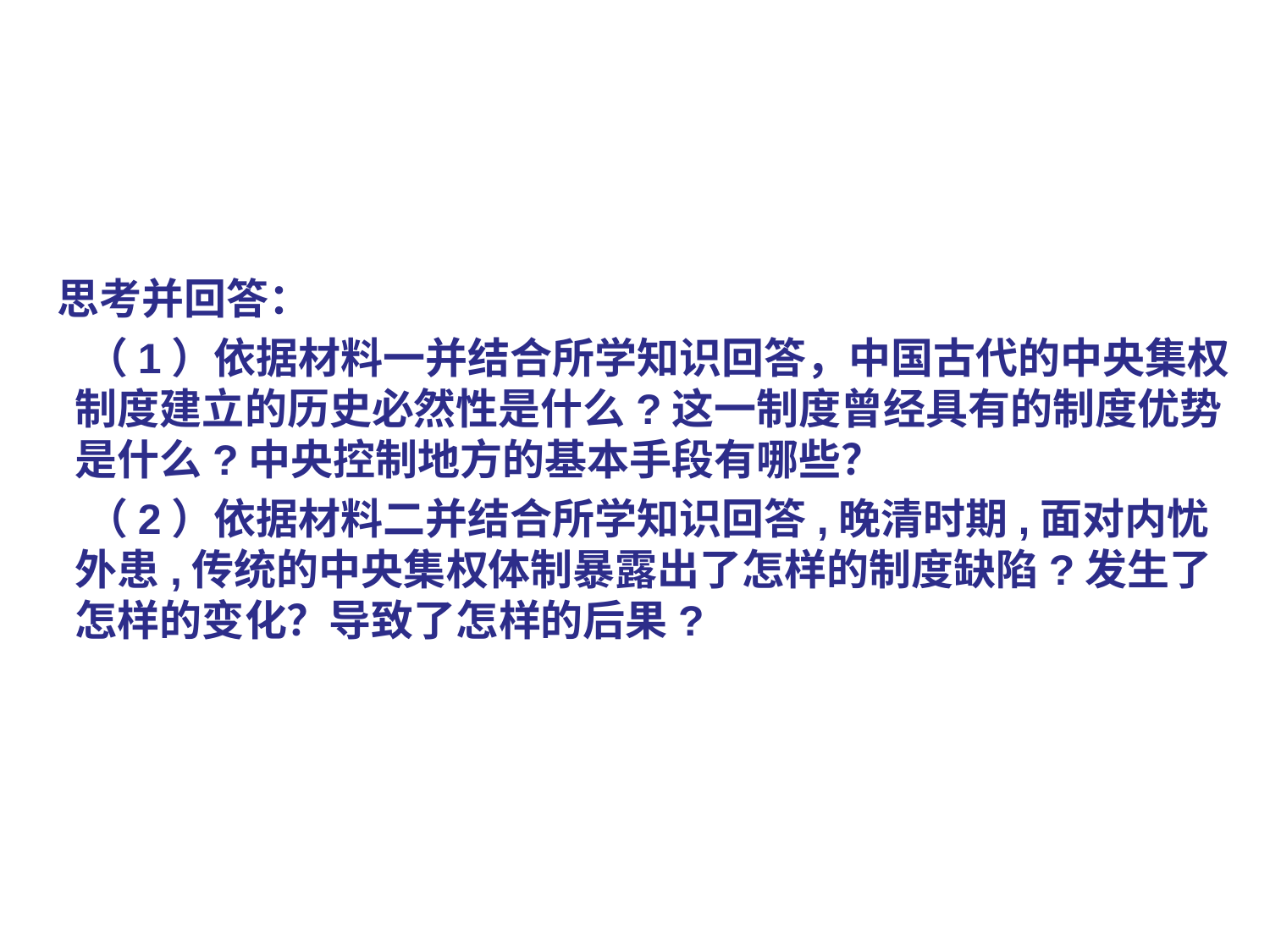

思考并回答：
     （1）依据材料一并结合所学知识回答，中国古代的中央集权制度建立的历史必然性是什么?这一制度曾经具有的制度优势是什么?中央控制地方的基本手段有哪些？
     （2）依据材料二并结合所学知识回答,晚清时期,面对内忧外患,传统的中央集权体制暴露出了怎样的制度缺陷?发生了怎样的变化？导致了怎样的后果?